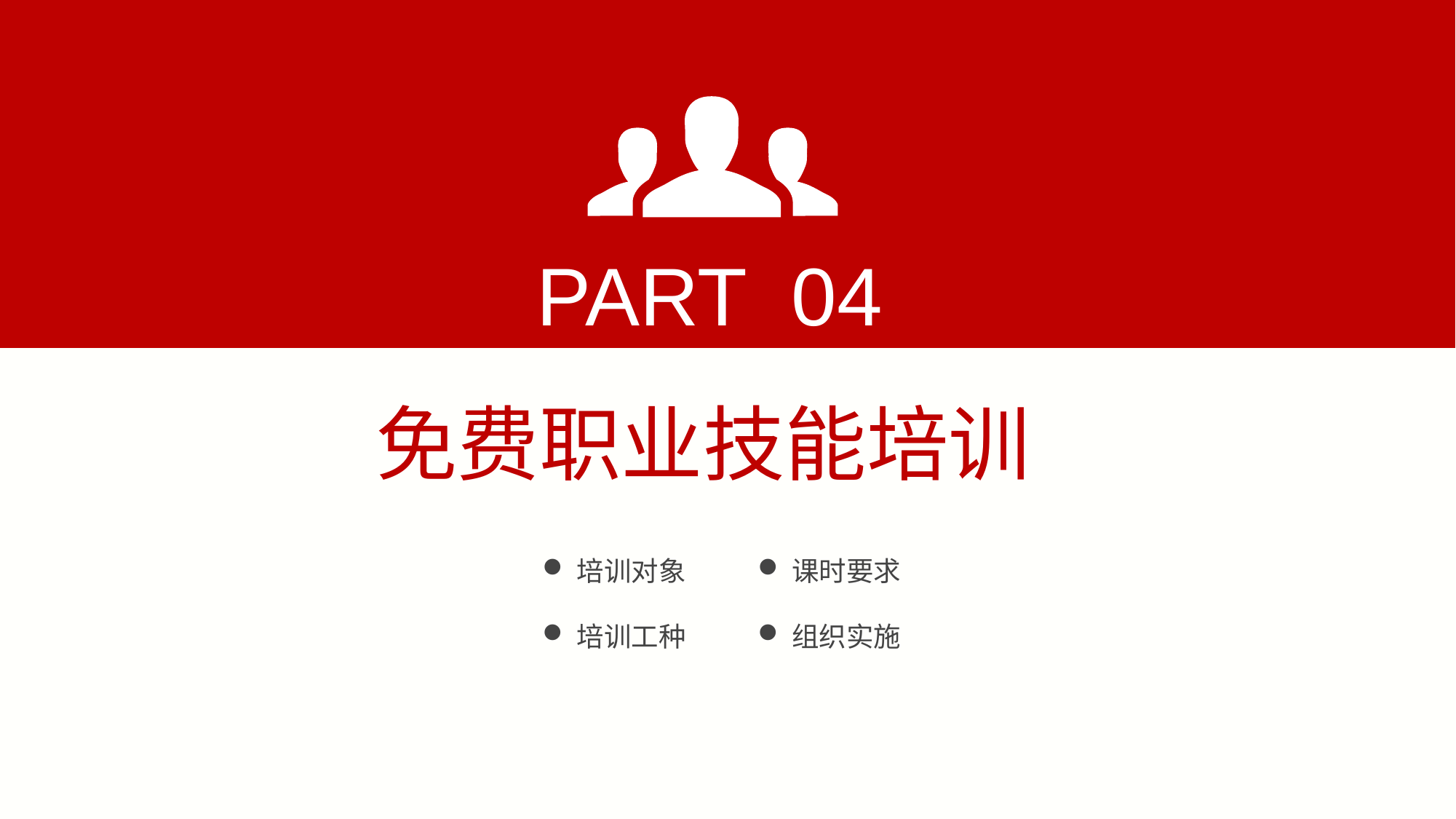

PART  04
免费职业技能培训
培训对象
培训工种
课时要求
组织实施